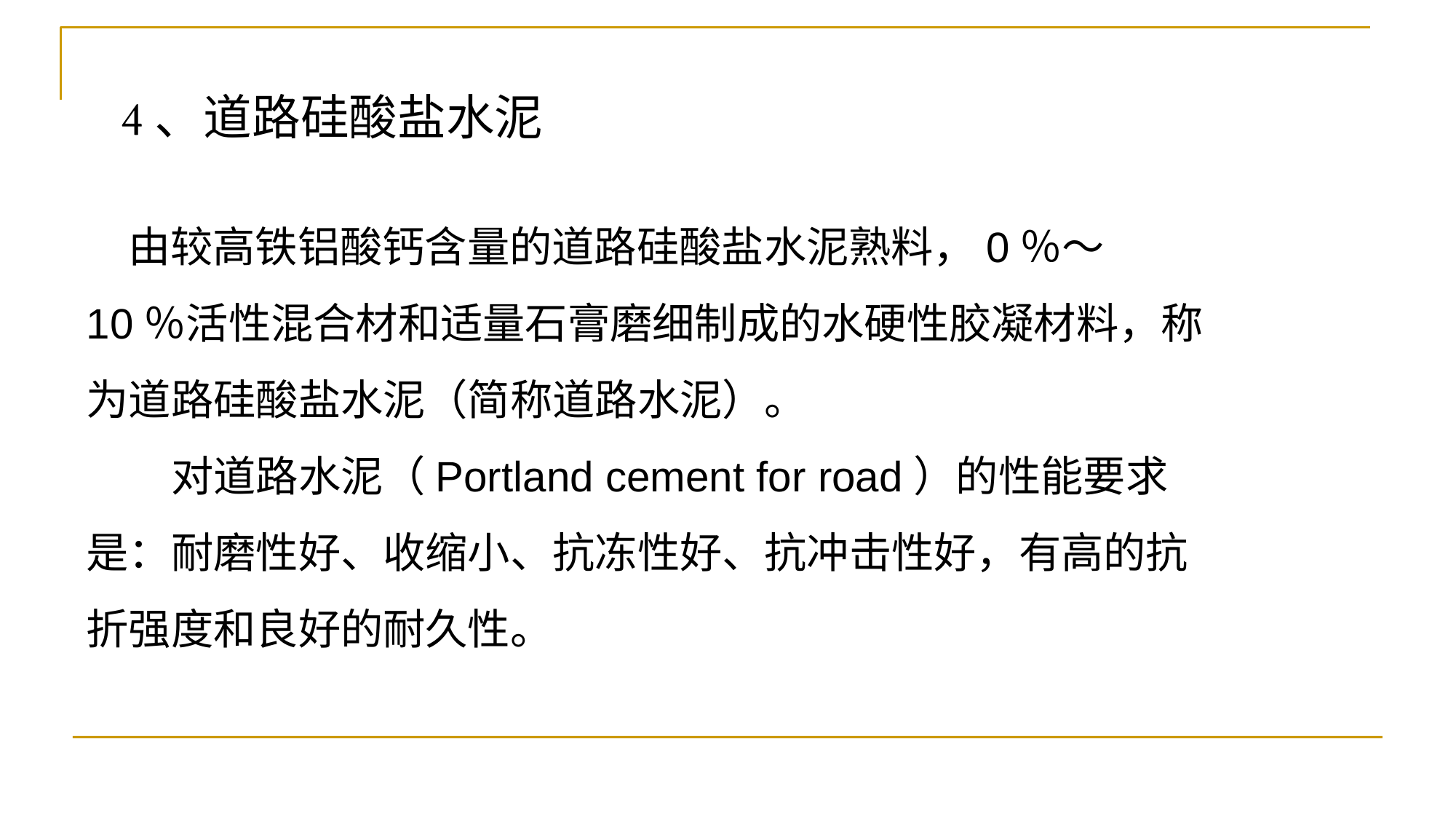

4、道路硅酸盐水泥
     由较高铁铝酸钙含量的道路硅酸盐水泥熟料，0％～10％活性混合材和适量石膏磨细制成的水硬性胶凝材料，称为道路硅酸盐水泥（简称道路水泥）。
　　对道路水泥（Portland cement for road）的性能要求是：耐磨性好、收缩小、抗冻性好、抗冲击性好，有高的抗折强度和良好的耐久性。